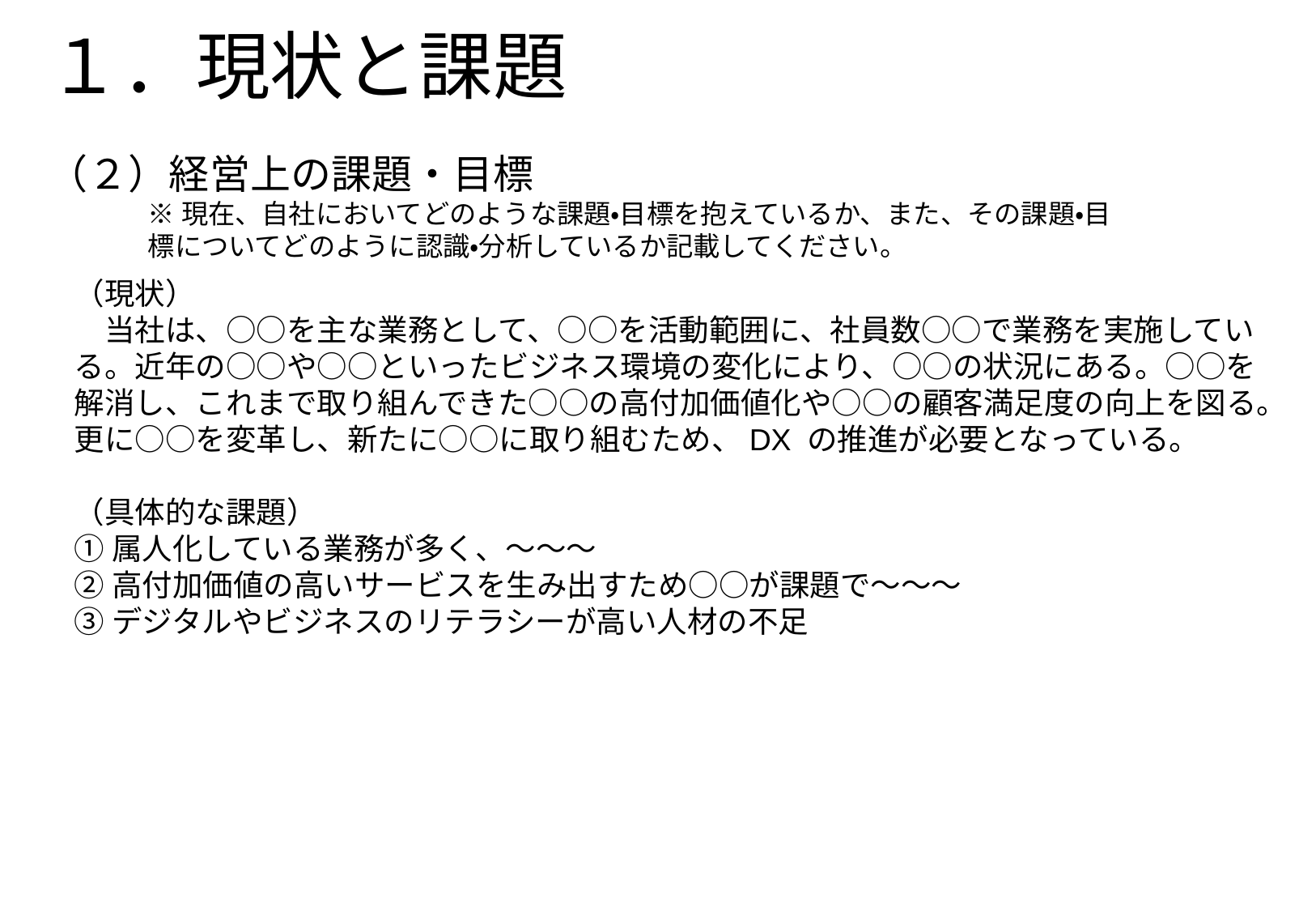

# １．現状と課題
（２）経営上の課題・目標
※現在、自社においてどのような課題・目標を抱えているか、また、その課題・目標についてどのように認識・分析しているか記載してください。
（現状）
　当社は、○○を主な業務として、○○を活動範囲に、社員数○○で業務を実施している。近年の○○や○○といったビジネス環境の変化により、○○の状況にある。○○を解消し、これまで取り組んできた○○の高付加価値化や○○の顧客満足度の向上を図る。更に○○を変革し、新たに○○に取り組むため、DX の推進が必要となっている。

（具体的な課題）
①属人化している業務が多く、～～～
②高付加価値の高いサービスを生み出すため○○が課題で～～～
③デジタルやビジネスのリテラシーが高い人材の不足